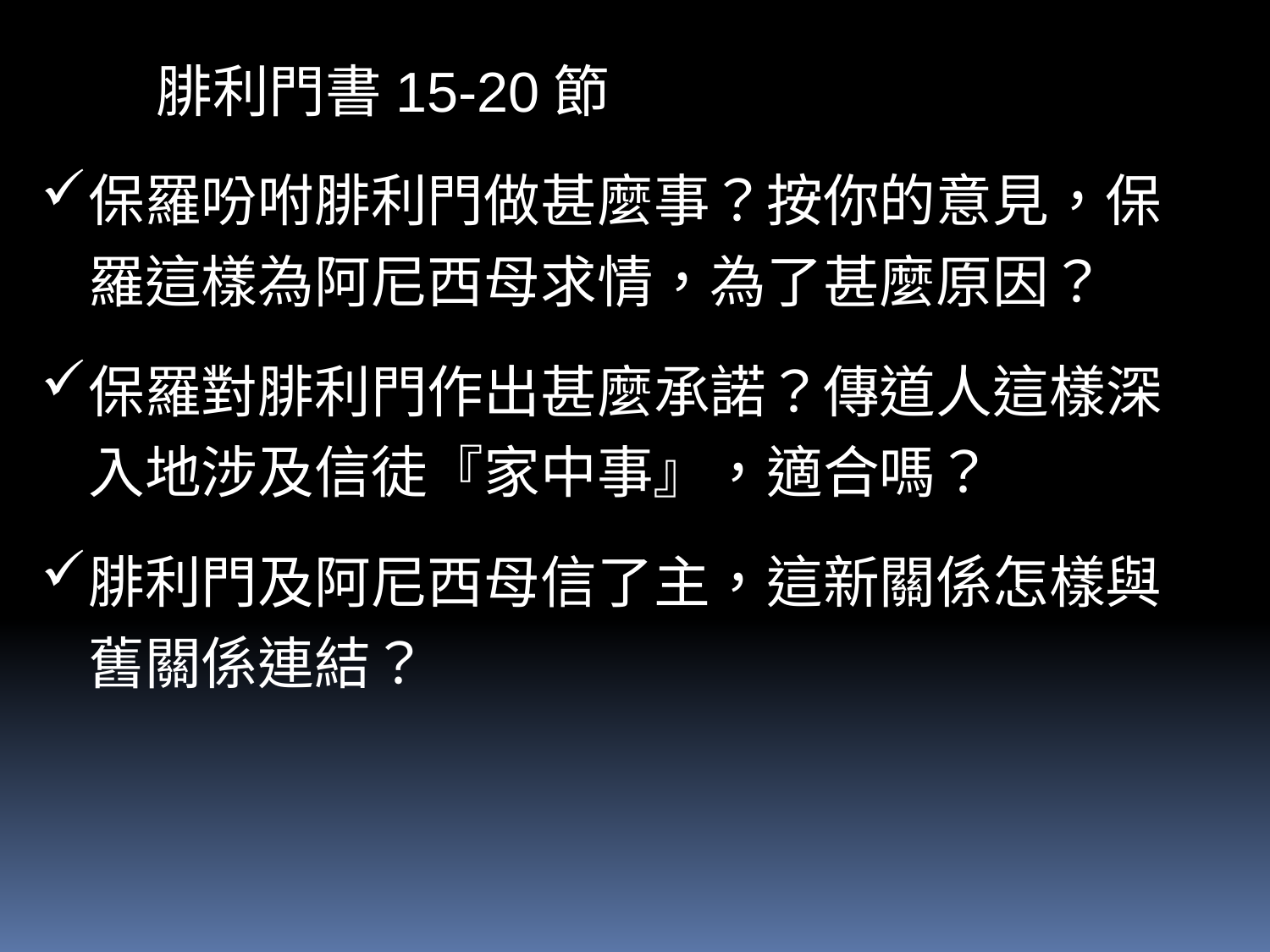

腓利門書15-20節
保羅吩咐腓利門做甚麼事？按你的意見，保羅這樣為阿尼西母求情，為了甚麼原因？
保羅對腓利門作出甚麼承諾？傳道人這樣深入地涉及信徒『家中事』，適合嗎？
腓利門及阿尼西母信了主，這新關係怎樣與舊關係連結？